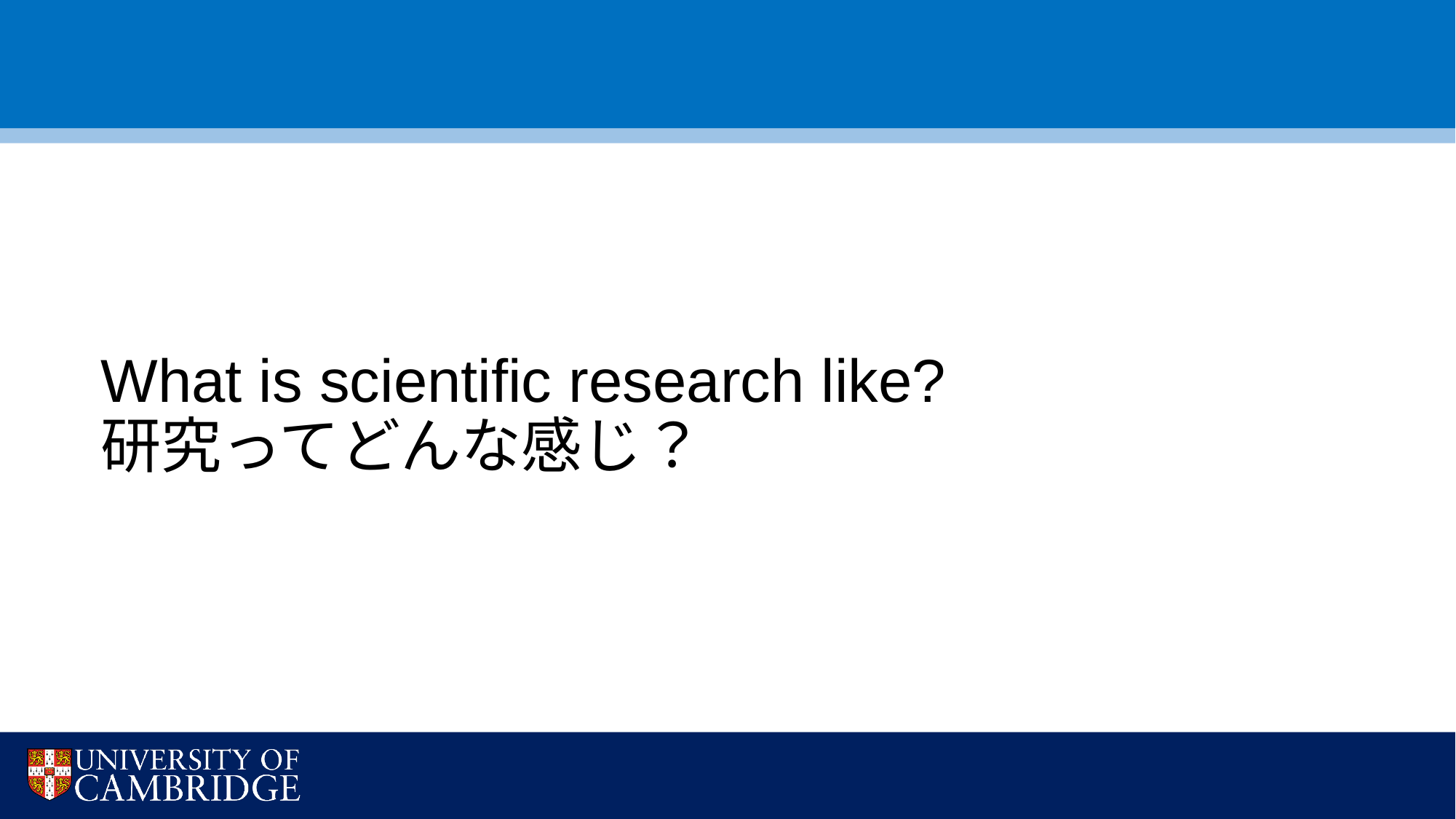

# What is scientific research like? 研究ってどんな感じ？